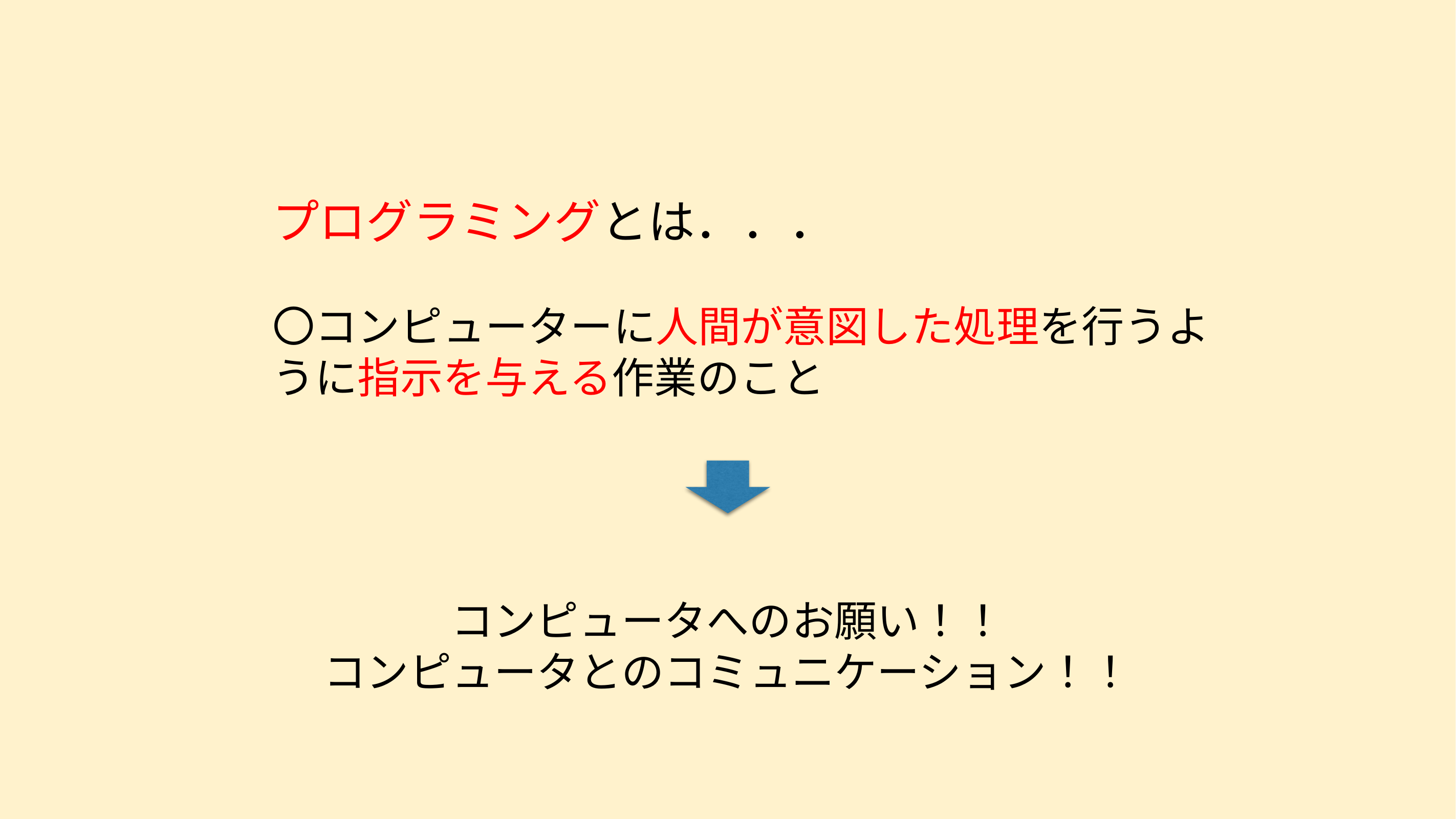

プログラミングとは．．．

〇コンピューターに人間が意図した処理を行うように指示を与える作業のこと

コンピュータへのお願い！！
コンピュータとのコミュニケーション！！